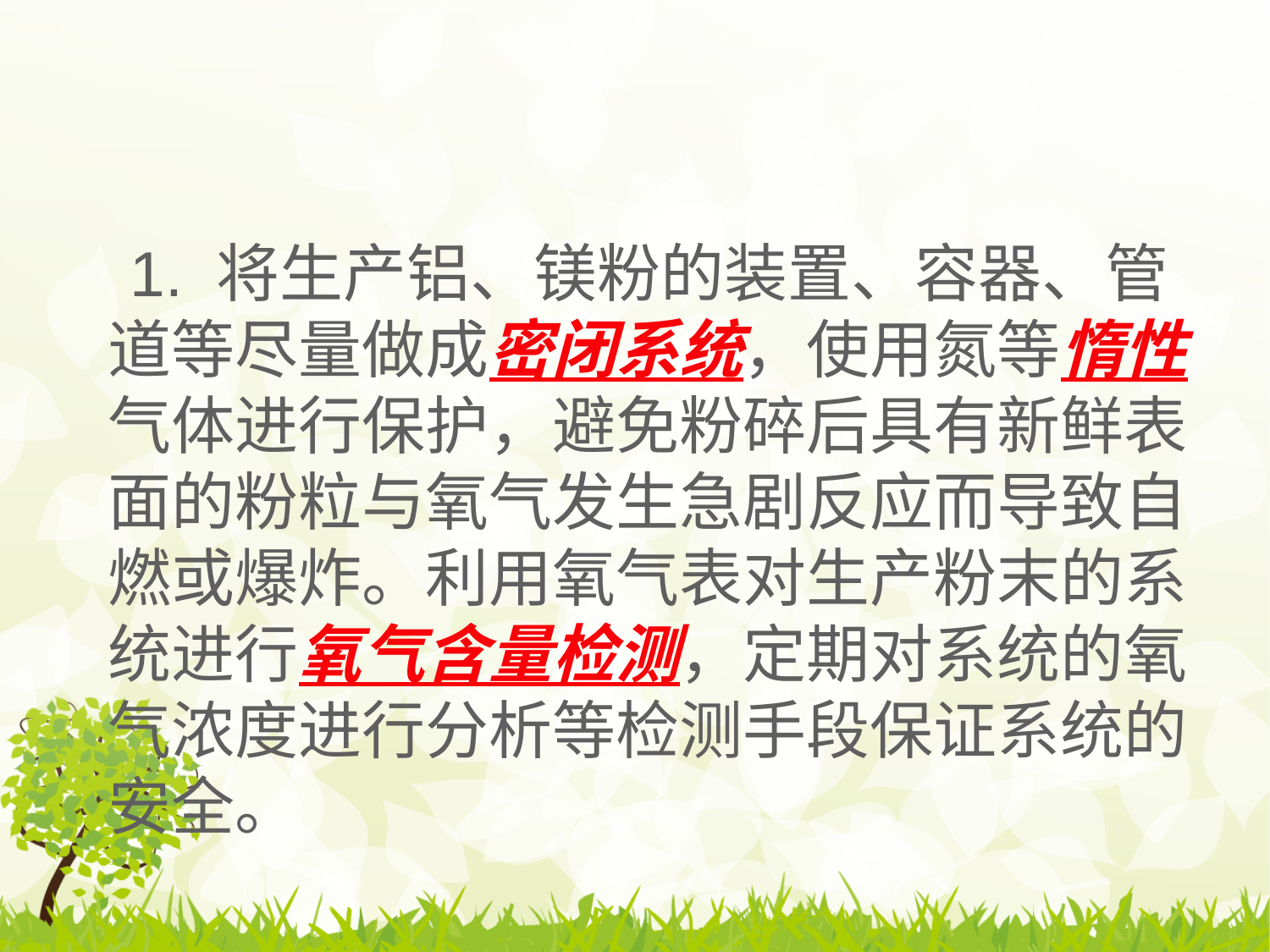

1. 将生产铝、镁粉的装置、容器、管道等尽量做成密闭系统，使用氮等惰性气体进行保护，避免粉碎后具有新鲜表面的粉粒与氧气发生急剧反应而导致自燃或爆炸。利用氧气表对生产粉末的系统进行氧气含量检测，定期对系统的氧气浓度进行分析等检测手段保证系统的安全。